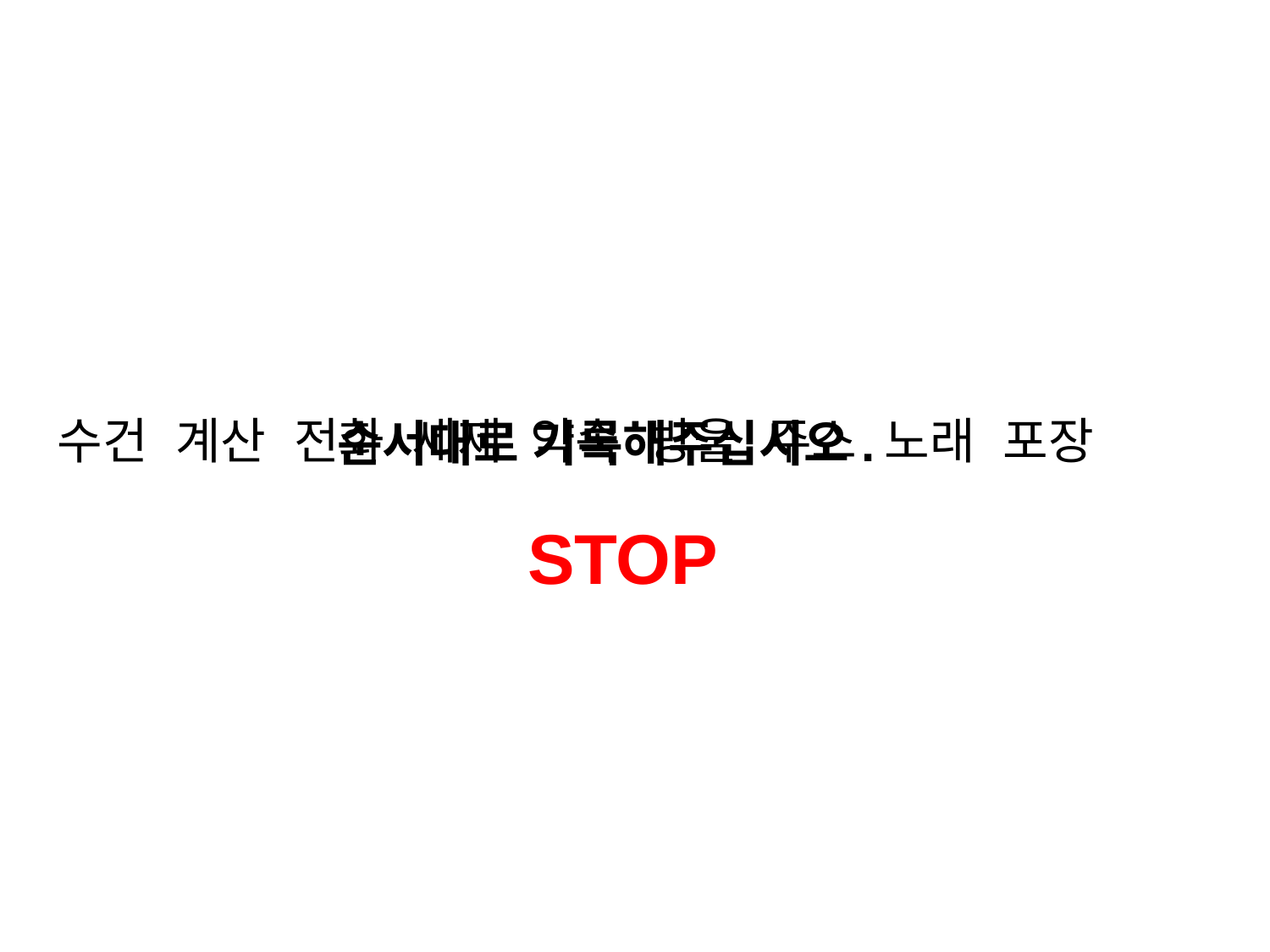

수건  계산  전화  세제  약속  방울  주스  노래  포장
순서대로 기록해주십시오.
STOP